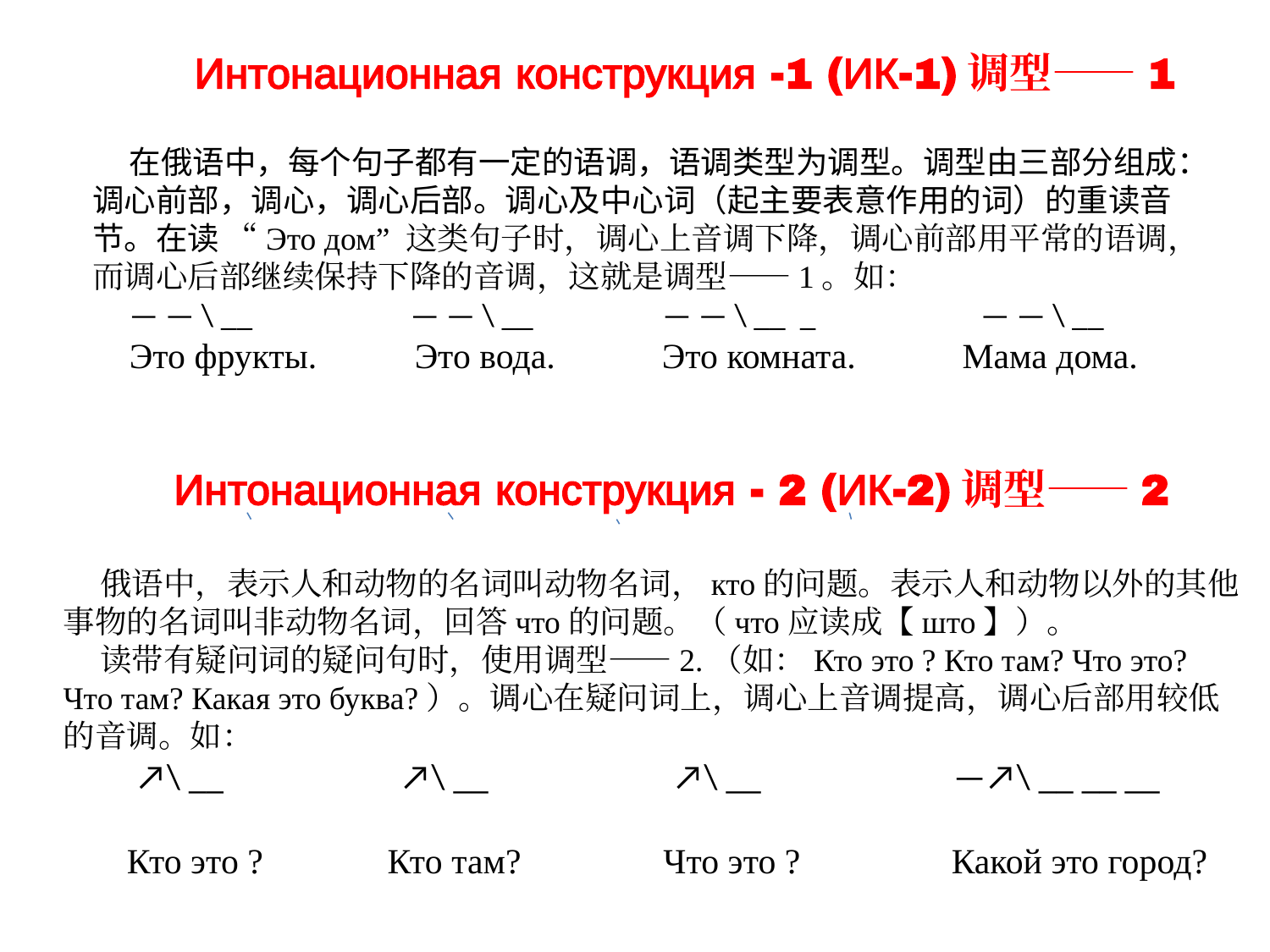

Интонационная конструкция -1 (ИК-1)调型——1
在俄语中，每个句子都有一定的语调，语调类型为调型。调型由三部分组成：调心前部，调心，调心后部。调心及中心词（起主要表意作用的词）的重读音节。在读 “Это дом” 这类句子时，调心上音调下降，调心前部用平常的语调，而调心后部继续保持下降的音调，这就是调型——1。如：
— — \ __                      — — \ __                  — — \ __  _                       — — \ __
Это фрукты.           Это вода.            Это комната.            Мама дома.
Интонационная конструкция - 2 (ИК-2)调型——2

俄语中，表示人和动物的名词叫动物名词，кто的问题。表示人和动物以外的其他事物的名词叫非动物名词，回答что的问题。（что应读成【што】）。
读带有疑问词的疑问句时，使用调型——2.（如：Кто это ? Кто там? Что это? Что там? Какая это буква?）。调心在疑问词上，调心上音调提高，调心后部用较低的音调。如：
    ↗\ __                      ↗\ __                       ↗\ __                        —↗\ __ __ __
   Кто это ?              Кто там?                Что это ?                 Какой это город?